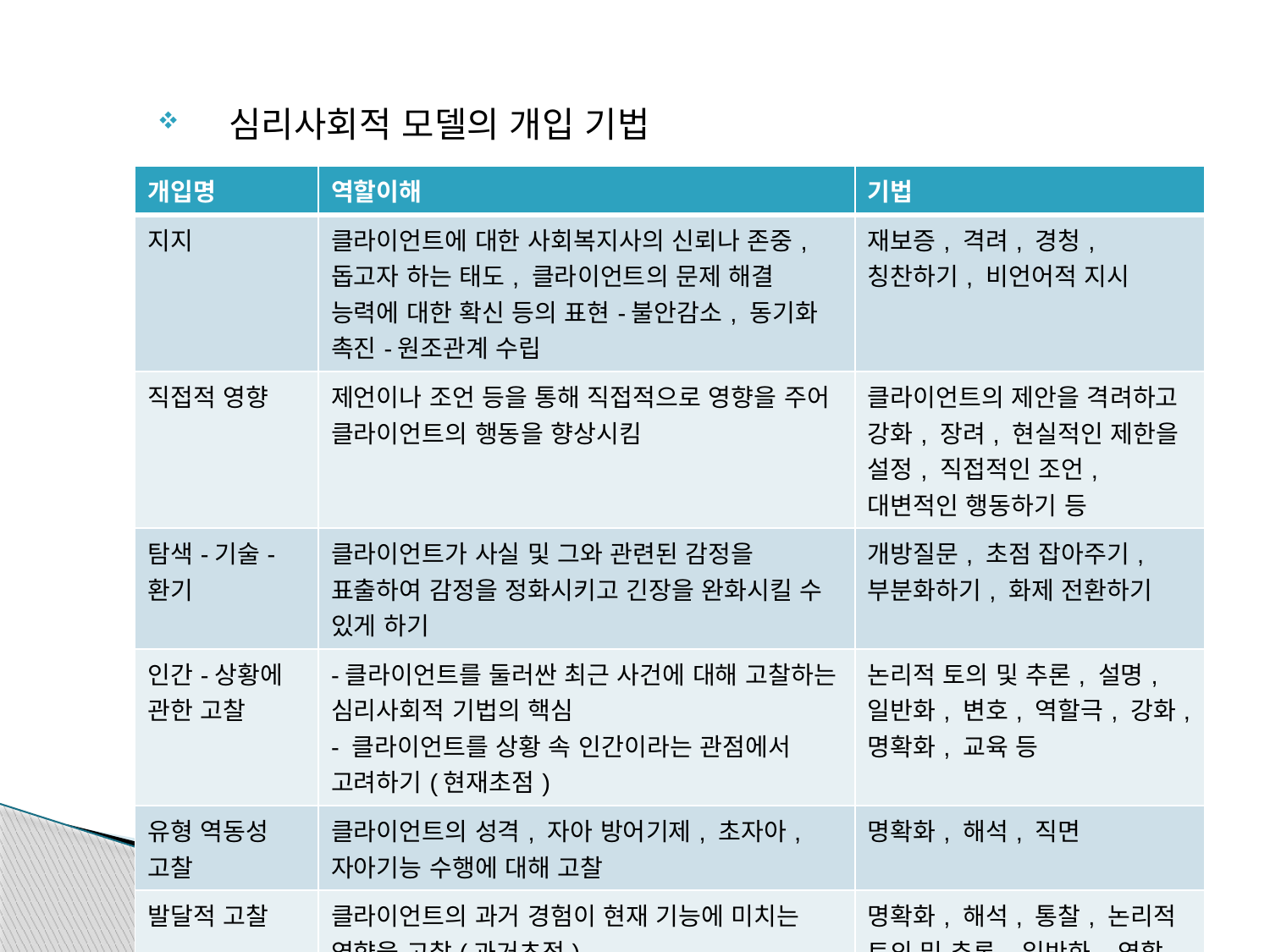

심리사회적 모델의 개입 기법

| 개입명 | 역할이해 | 기법 |
| --- | --- | --- |
| 지지 | 클라이언트에 대한 사회복지사의 신뢰나 존중, 돕고자 하는 태도, 클라이언트의 문제 해결 능력에 대한 확신 등의 표현-불안감소, 동기화 촉진-원조관계 수립 | 재보증, 격려, 경청, 칭찬하기, 비언어적 지시 |
| 직접적 영향 | 제언이나 조언 등을 통해 직접적으로 영향을 주어 클라이언트의 행동을 향상시킴 | 클라이언트의 제안을 격려하고 강화, 장려, 현실적인 제한을 설정, 직접적인 조언, 대변적인 행동하기 등 |
| 탐색-기술-환기 | 클라이언트가 사실 및 그와 관련된 감정을 표출하여 감정을 정화시키고 긴장을 완화시킬 수 있게 하기 | 개방질문, 초점 잡아주기, 부분화하기, 화제 전환하기 |
| 인간-상황에 관한 고찰 | -클라이언트를 둘러싼 최근 사건에 대해 고찰하는 심리사회적 기법의 핵심 - 클라이언트를 상황 속 인간이라는 관점에서 고려하기(현재초점) | 논리적 토의 및 추론, 설명, 일반화, 변호, 역할극, 강화, 명확화, 교육 등 |
| 유형 역동성 고찰 | 클라이언트의 성격, 자아 방어기제, 초자아, 자아기능 수행에 대해 고찰 | 명확화, 해석, 직면 |
| 발달적 고찰 | 클라이언트의 과거 경험이 현재 기능에 미치는 영향을 고찰(과거초점) | 명확화, 해석, 통찰, 논리적 토의 및 추론, 일반화, 역할극, 강화, 교육 등 |
|  |  |  |
| --- | --- | --- |